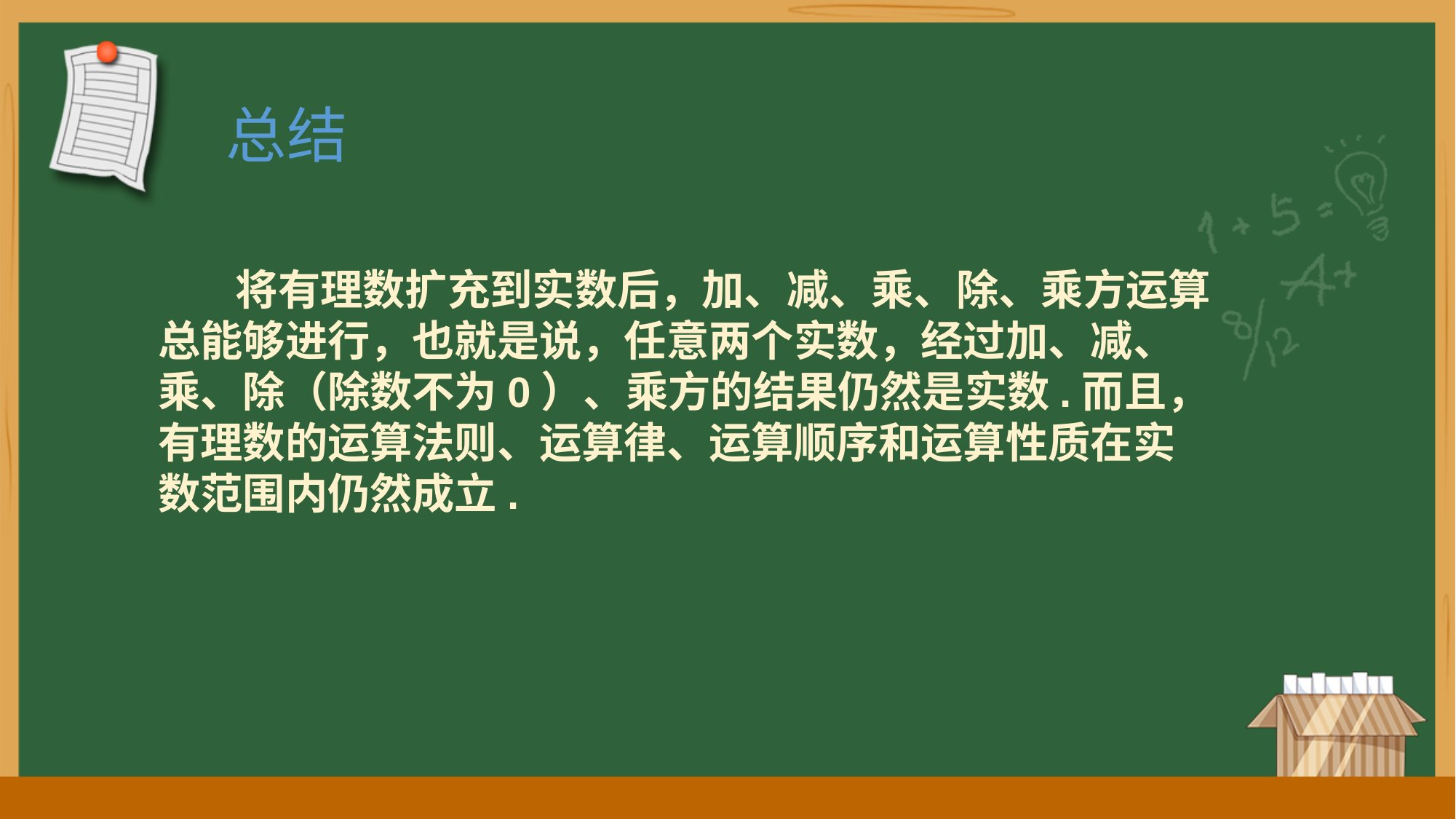

总结
       将有理数扩充到实数后，加、减、乘、除、乘方运算总能够进行，也就是说，任意两个实数，经过加、减、乘、除（除数不为0）、乘方的结果仍然是实数.而且，有理数的运算法则、运算律、运算顺序和运算性质在实数范围内仍然成立.